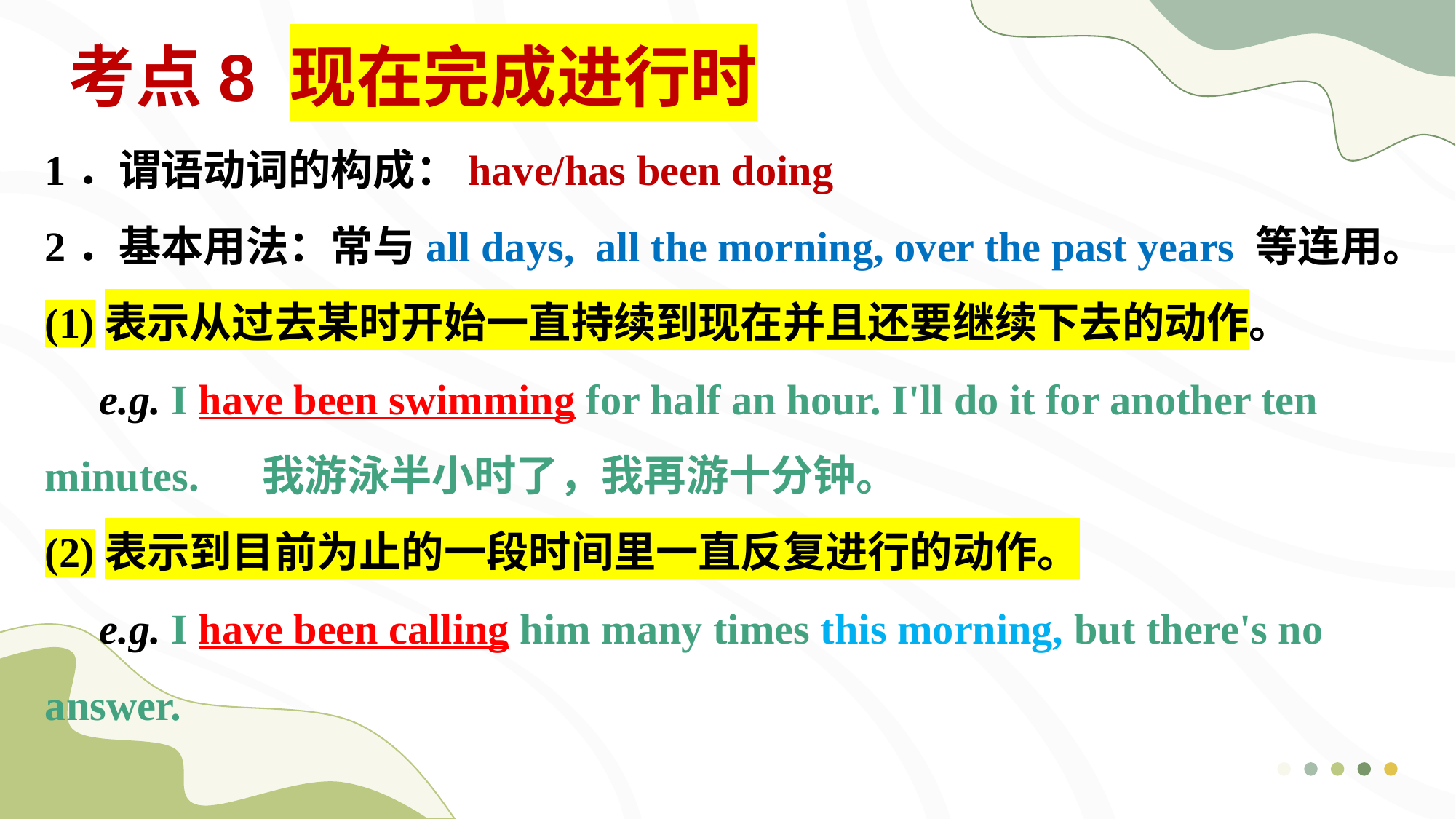

考点8 现在完成进行时

1．谓语动词的构成：have/has been doing
2．基本用法：常与all days,  all the morning, over the past years 等连用。
(1)表示从过去某时开始一直持续到现在并且还要继续下去的动作。
e.g. I have been swimming for half an hour. I'll do it for another ten minutes.     我游泳半小时了，我再游十分钟。
(2)表示到目前为止的一段时间里一直反复进行的动作。
e.g. I have been calling him many times this morning, but there's no answer.